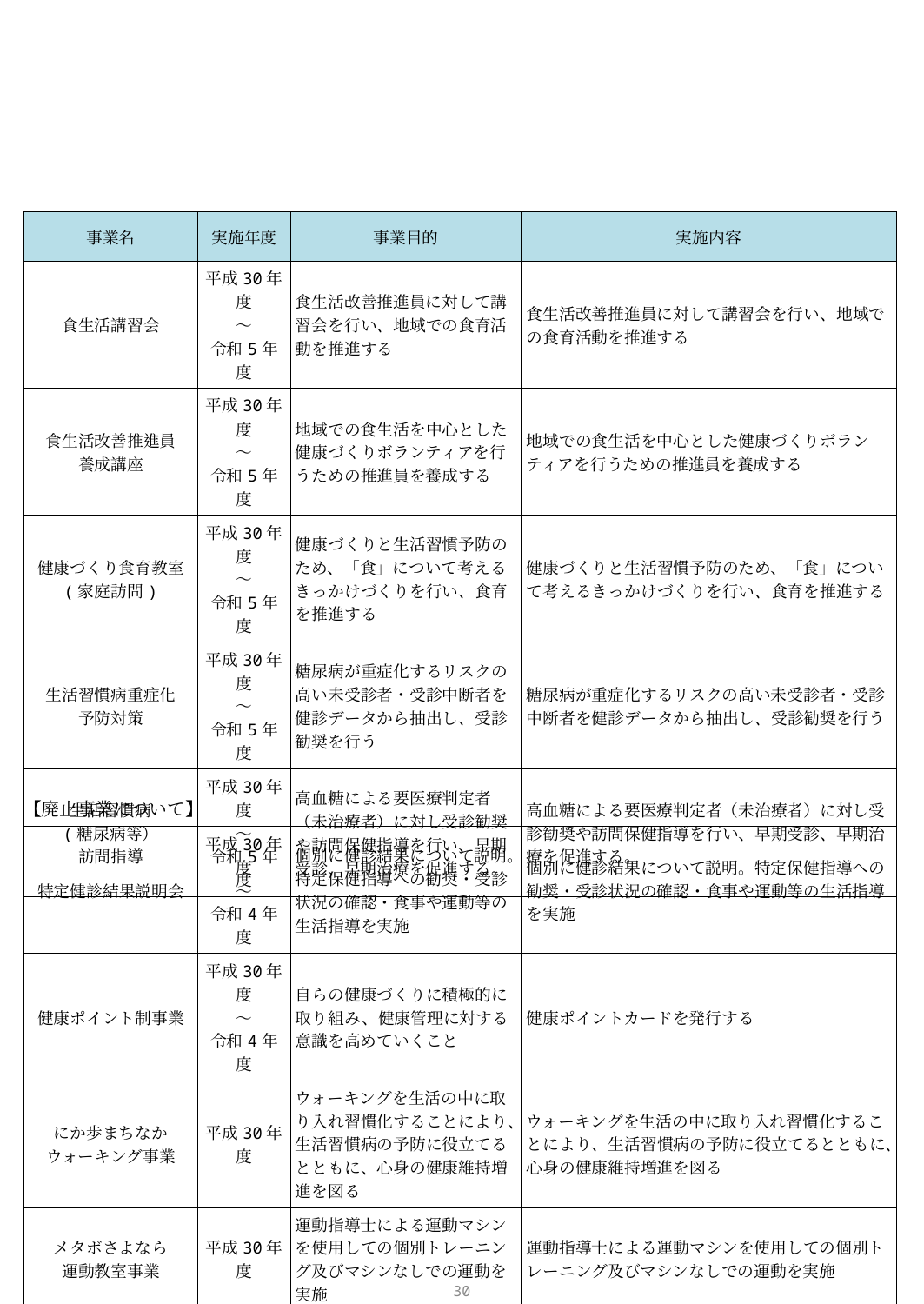

| 事業名 | 実施年度 | 事業目的 | 実施内容 |
| --- | --- | --- | --- |
| 食生活講習会 | 平成30年度 ～ 令和5年度 | 食生活改善推進員に対して講習会を行い、地域での食育活動を推進する | 食生活改善推進員に対して講習会を行い、地域での食育活動を推進する |
| 食生活改善推進員 養成講座 | 平成30年度 ～ 令和5年度 | 地域での食生活を中心とした健康づくりボランティアを行うための推進員を養成する | 地域での食生活を中心とした健康づくりボランティアを行うための推進員を養成する |
| 健康づくり食育教室 (家庭訪問) | 平成30年度 ～ 令和5年度 | 健康づくりと生活習慣予防のため、「食」について考えるきっかけづくりを行い、食育を推進する | 健康づくりと生活習慣予防のため、「食」について考えるきっかけづくりを行い、食育を推進する |
| 生活習慣病重症化 予防対策 | 平成30年度 ～ 令和5年度 | 糖尿病が重症化するリスクの高い未受診者・受診中断者を健診データから抽出し、受診勧奨を行う | 糖尿病が重症化するリスクの高い未受診者・受診中断者を健診データから抽出し、受診勧奨を行う |
| 生活習慣病 (糖尿病等） 訪問指導 | 平成30年度 ～ 令和5年度 | 高血糖による要医療判定者（未治療者）に対し受診勧奨や訪問保健指導を行い、早期受診、早期治療を促進する。 | 高血糖による要医療判定者（未治療者）に対し受診勧奨や訪問保健指導を行い、早期受診、早期治療を促進する。 |
【廃止事業について】
| 特定健診結果説明会 | 平成30年度 ～ 令和4年度 | 個別に健診結果について説明。特定保健指導への勧奨・受診状況の確認・食事や運動等の生活指導を実施 | 個別に健診結果について説明。特定保健指導への勧奨・受診状況の確認・食事や運動等の生活指導を実施 |
| --- | --- | --- | --- |
| 健康ポイント制事業 | 平成30年度 ～ 令和4年度 | 自らの健康づくりに積極的に取り組み、健康管理に対する意識を高めていくこと | 健康ポイントカードを発行する |
| にか歩まちなか ウォーキング事業 | 平成30年度 | ウォーキングを生活の中に取り入れ習慣化することにより、生活習慣病の予防に役立てるとともに、心身の健康維持増進を図る | ウォーキングを生活の中に取り入れ習慣化することにより、生活習慣病の予防に役立てるとともに、心身の健康維持増進を図る |
| メタボさよなら 運動教室事業 | 平成30年度 | 運動指導士による運動マシンを使用しての個別トレーニング及びマシンなしでの運動を実施 | 運動指導士による運動マシンを使用しての個別トレーニング及びマシンなしでの運動を実施 |
30